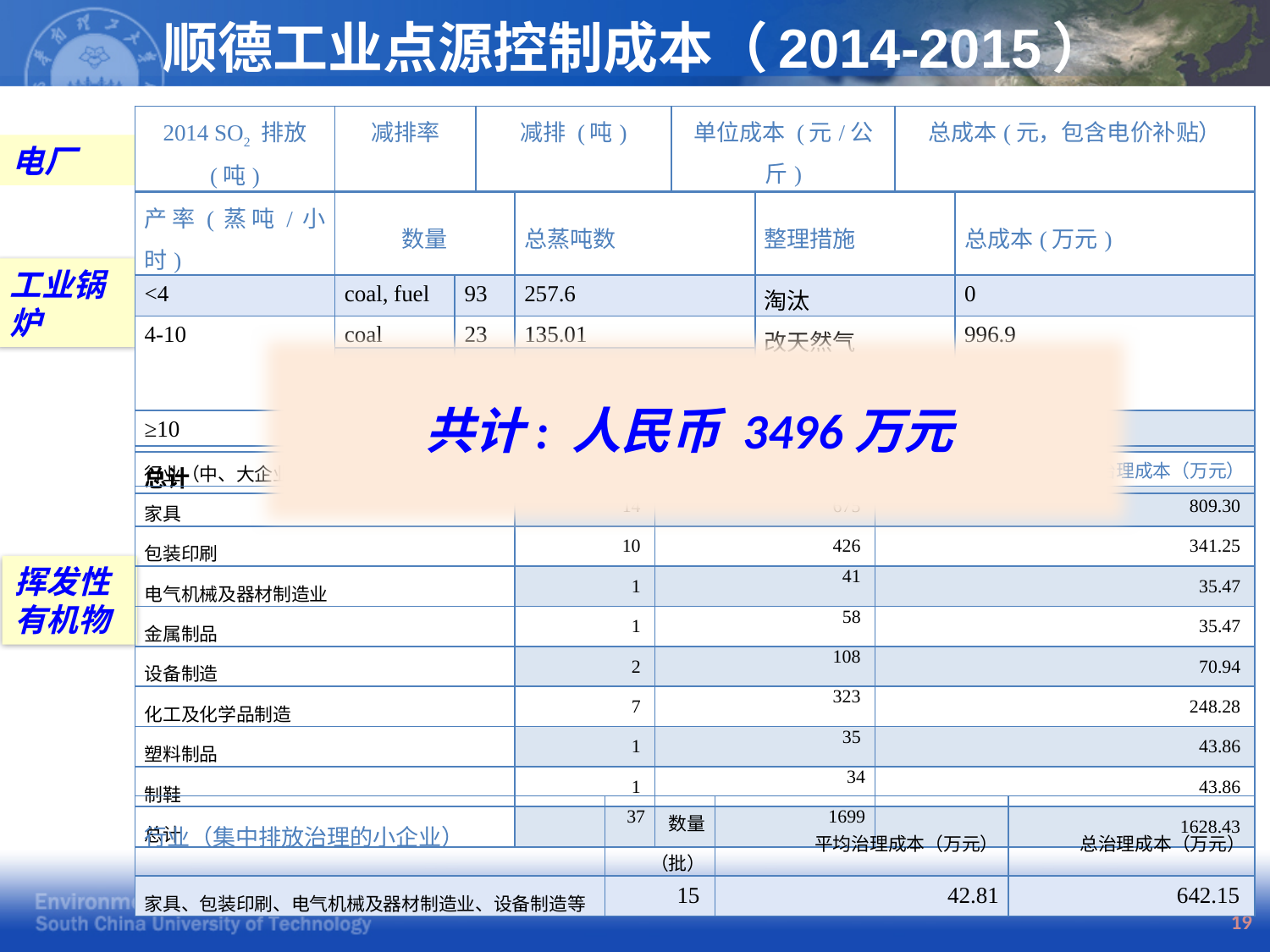

# 顺德工业点源控制成本（2014-2015）

| 2014 SO2 排放 (吨) | 减排率 | 减排 (吨) | 单位成本 (元/公斤) | 总成本(元，包含电价补贴） |
| --- | --- | --- | --- | --- |
| 379 | 78.99% | 299.37 | 2.81 | 841235.6 |
电厂
| 产率(蒸吨/小时) | 数量 |  | 总蒸吨数 | 整理措施 | 总成本(万元) |
| --- | --- | --- | --- | --- | --- |
| <4 | coal, fuel | 93 | 257.6 | 淘汰 | 0 |
| 4-10 | coal | 23 | 135.01 | 改天然气 | 996.9 |
|  | diesel | 8 | 55.57 |  |  |
|  | other | 11 | 73.17 |  |  |
| ≥10 | coal | 7 | 72 | 末端治理 | 144 |
| 总计 |  | 142 | 593.35 | / | 1140.9 |
工业锅炉
共计: 人民币 3496万元
| 行业（中、大企业） | 数量（家） | VOCs 排放量 (t) | 总治理成本（万元） |
| --- | --- | --- | --- |
| 家具 | 14 | 675 | 809.30 |
| 包装印刷 | 10 | 426 | 341.25 |
| 电气机械及器材制造业 | 1 | 41 | 35.47 |
| 金属制品 | 1 | 58 | 35.47 |
| 设备制造 | 2 | 108 | 70.94 |
| 化工及化学品制造 | 7 | 323 | 248.28 |
| 塑料制品 | 1 | 35 | 43.86 |
| 制鞋 | 1 | 34 | 43.86 |
| 总计 | 37 | 1699 | 1628.43 |
挥发性有机物
| 行业（集中排放治理的小企业） | 数量（批） | 平均治理成本（万元） | 总治理成本（万元） |
| --- | --- | --- | --- |
| 家具、包装印刷、电气机械及器材制造业、设备制造等 | 15 | 42.81 | 642.15 |
19